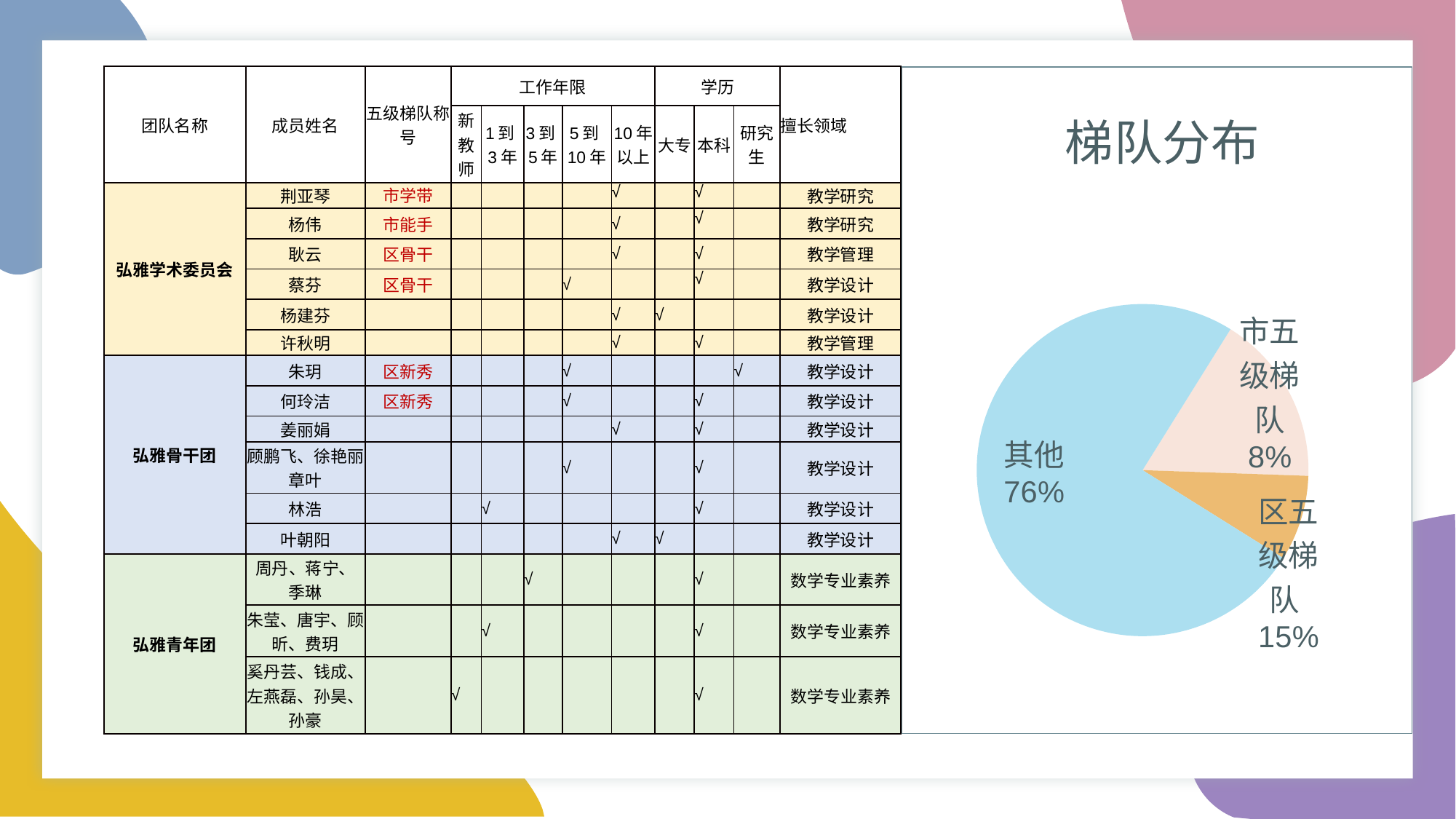

| 团队名称 | 成员姓名 | 五级梯队称号 | 工作年限 |  |  |  |  | 学历 |  |  | 擅长领域 |
| --- | --- | --- | --- | --- | --- | --- | --- | --- | --- | --- | --- |
|  |  |  | 新教师 | 1到3年 | 3到5年 | 5到10年 | 10年以上 | 大专 | 本科 | 研究生 |  |
| 弘雅学术委员会 | 荆亚琴 | 市学带 |  |  |  |  | √ |  | √ |  | 教学研究 |
|  | 杨伟 | 市能手 |  |  |  |  | √ |  | √ |  | 教学研究 |
|  | 耿云 | 区骨干 |  |  |  |  | √ |  | √ |  | 教学管理 |
|  | 蔡芬 | 区骨干 |  |  |  | √ |  |  | √ |  | 教学设计 |
|  | 杨建芬 |  |  |  |  |  | √ | √ |  |  | 教学设计 |
|  | 许秋明 |  |  |  |  |  | √ |  | √ |  | 教学管理 |
| 弘雅骨干团 | 朱玥 | 区新秀 |  |  |  | √ |  |  |  | √ | 教学设计 |
|  | 何玲洁 | 区新秀 |  |  |  | √ |  |  | √ |  | 教学设计 |
|  | 姜丽娟 |  |  |  |  |  | √ |  | √ |  | 教学设计 |
|  | 顾鹏飞、徐艳丽、章叶 |  |  |  |  | √ |  |  | √ |  | 教学设计 |
|  | 林浩 |  |  | √ |  |  |  |  | √ |  | 教学设计 |
|  | 叶朝阳 |  |  |  |  |  | √ | √ |  |  | 教学设计 |
| 弘雅青年团 | 周丹、蒋宁、 季琳 |  |  |  | √ |  |  |  | √ |  | 数学专业素养 |
|  | 朱莹、唐宇、顾昕、费玥 |  |  | √ |  |  |  |  | √ |  | 数学专业素养 |
|  | 奚丹芸、钱成、左燕磊、孙昊、孙豪 |  | √ |  |  |  |  |  | √ |  | 数学专业素养 |

### Chart: 梯队分布

| Category | 五级梯队 |
|---|---|
| 市五级梯队 | 2.0 |
| 区五级梯队 | 1.0 |
| 其他 | 9.0 |